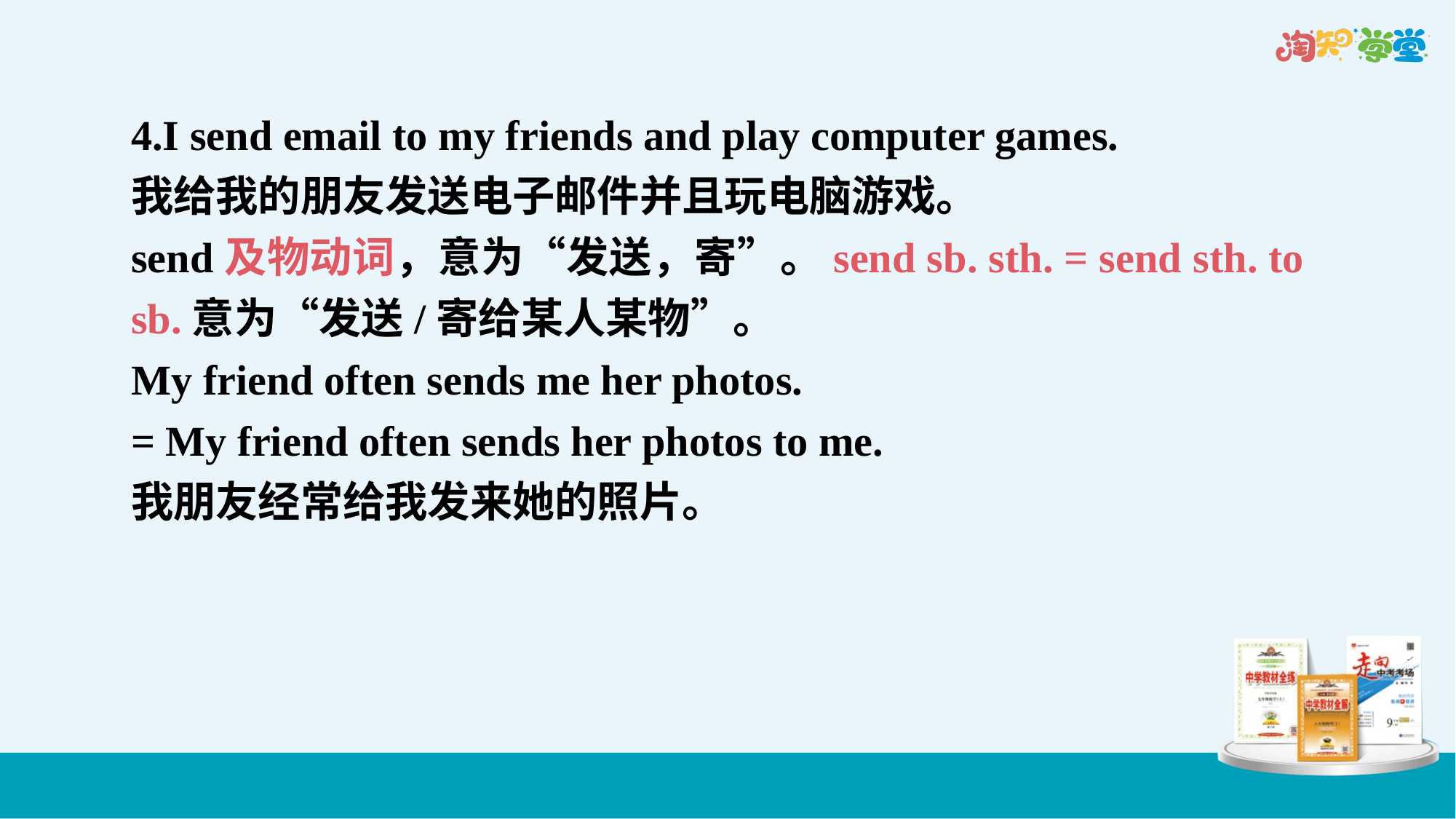

4.I send email to my friends and play computer games.
我给我的朋友发送电子邮件并且玩电脑游戏。
send及物动词，意为“发送，寄”。send sb. sth. = send sth. to sb.意为“发送/寄给某人某物”。
My friend often sends me her photos.
= My friend often sends her photos to me.
我朋友经常给我发来她的照片。